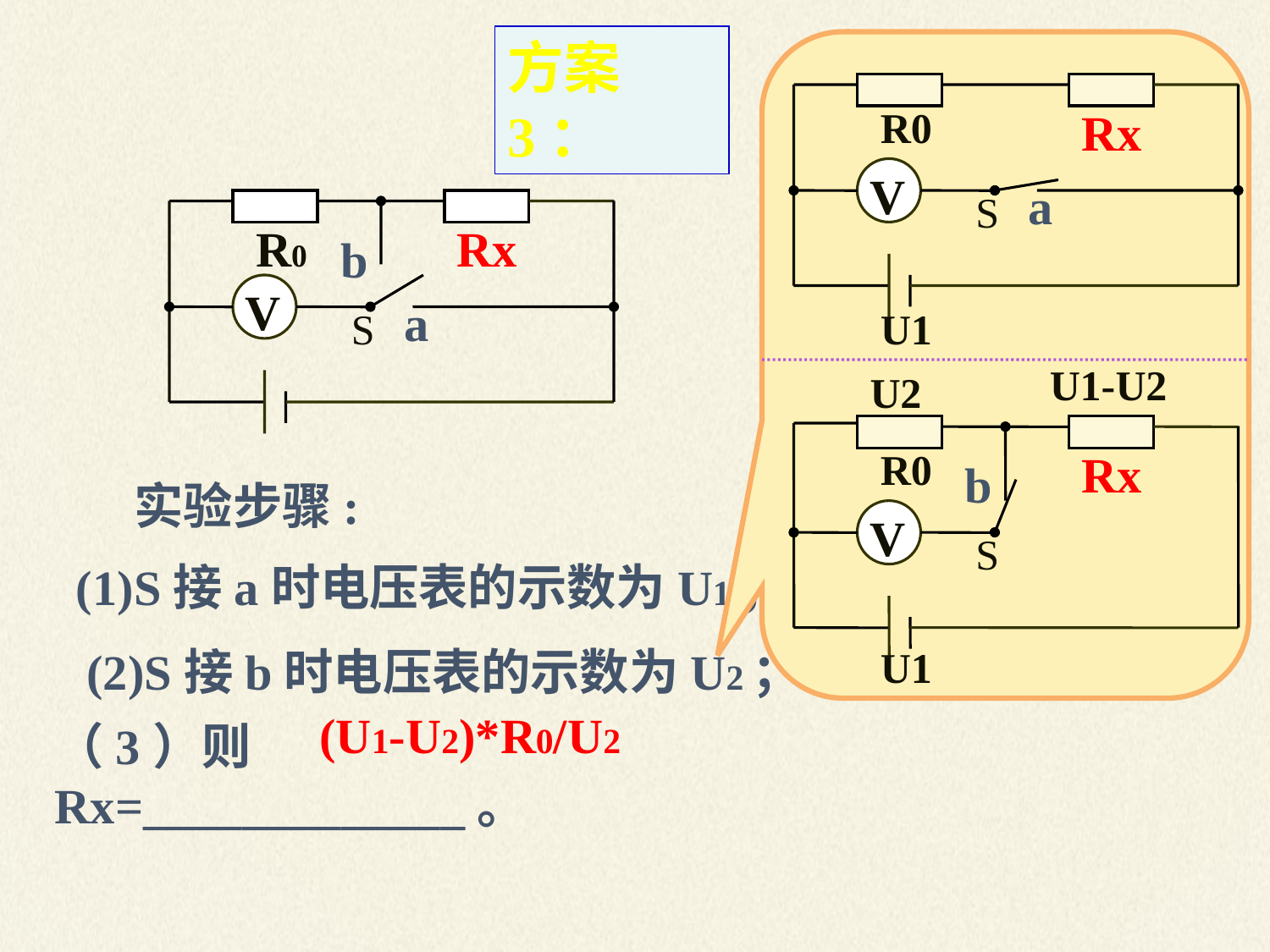

方案3：

R0
Rx

V
a
S

R0
Rx
b

V

a

S
U1

U1-U2

U2

R0
Rx
b
实验步骤:

V
S

(1)S接a时电压表的示数为U1；

(2)S接b时电压表的示数为U2；
U1
(U1-U2)*R0/U2
（3）则Rx=_____________。